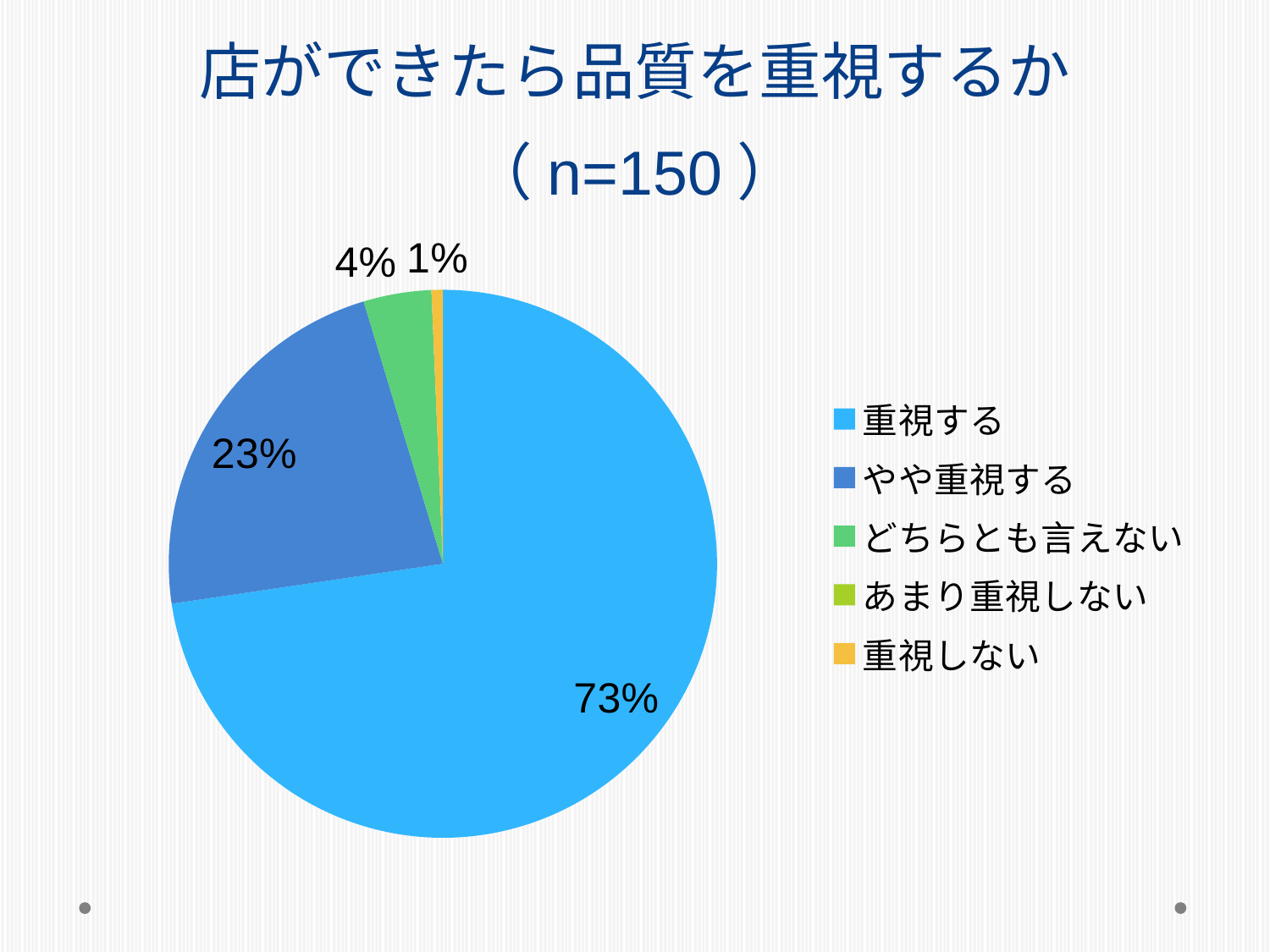

# 店ができたら品質を重視するか（n=150）

### Chart

| Category | 品質 |
|---|---|
| 重視する | 109.0 |
| やや重視する | 34.0 |
| どちらとも言えない | 6.0 |
| あまり重視しない | 0.0 |
| 重視しない | 1.0 |